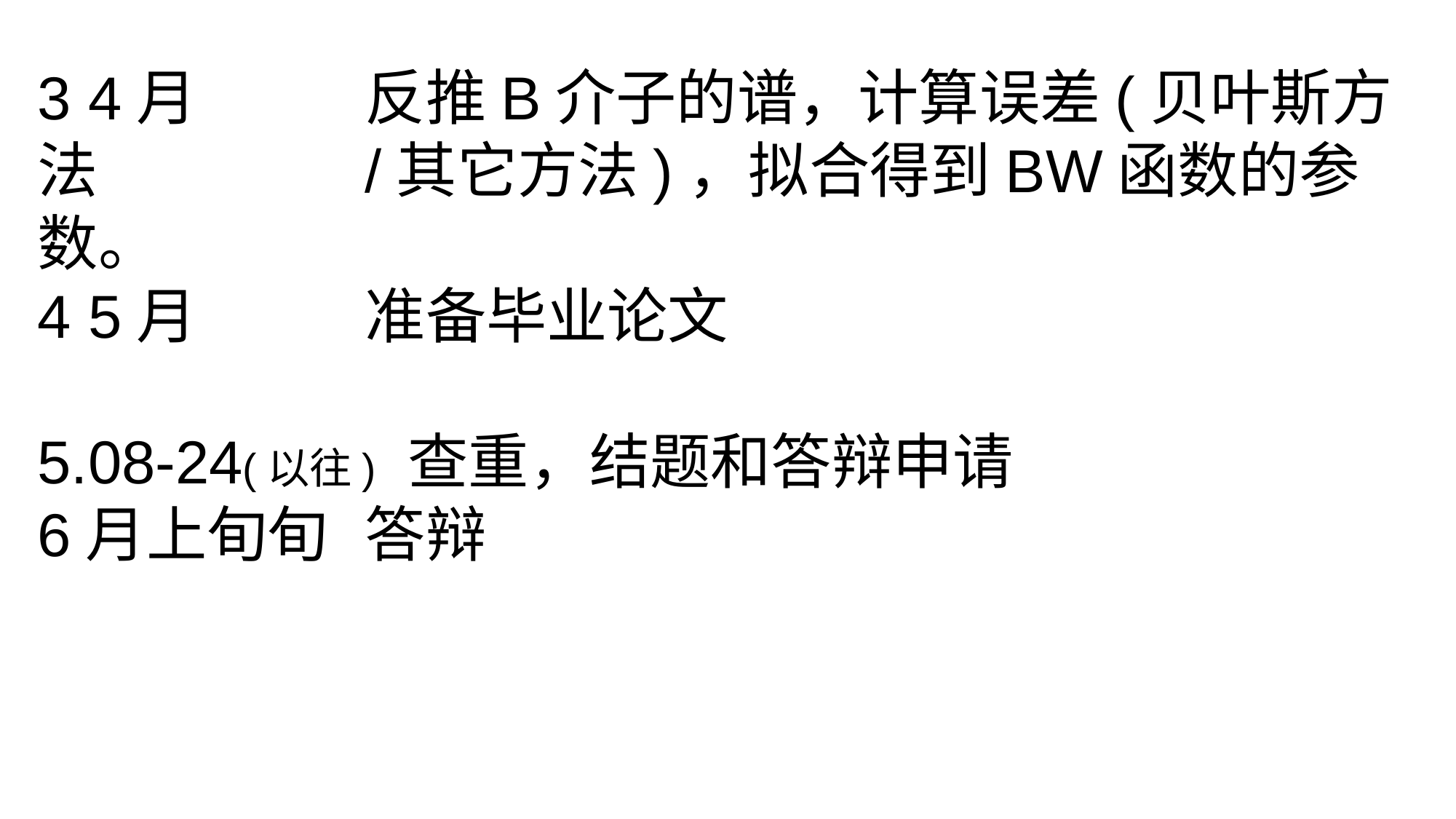

3 4月 		反推B介子的谱，计算误差(贝叶斯方法			/其它方法)，拟合得到BW函数的参数。
4 5月		准备毕业论文

5.08-24(以往) 查重，结题和答辩申请
6月上旬旬 	答辩